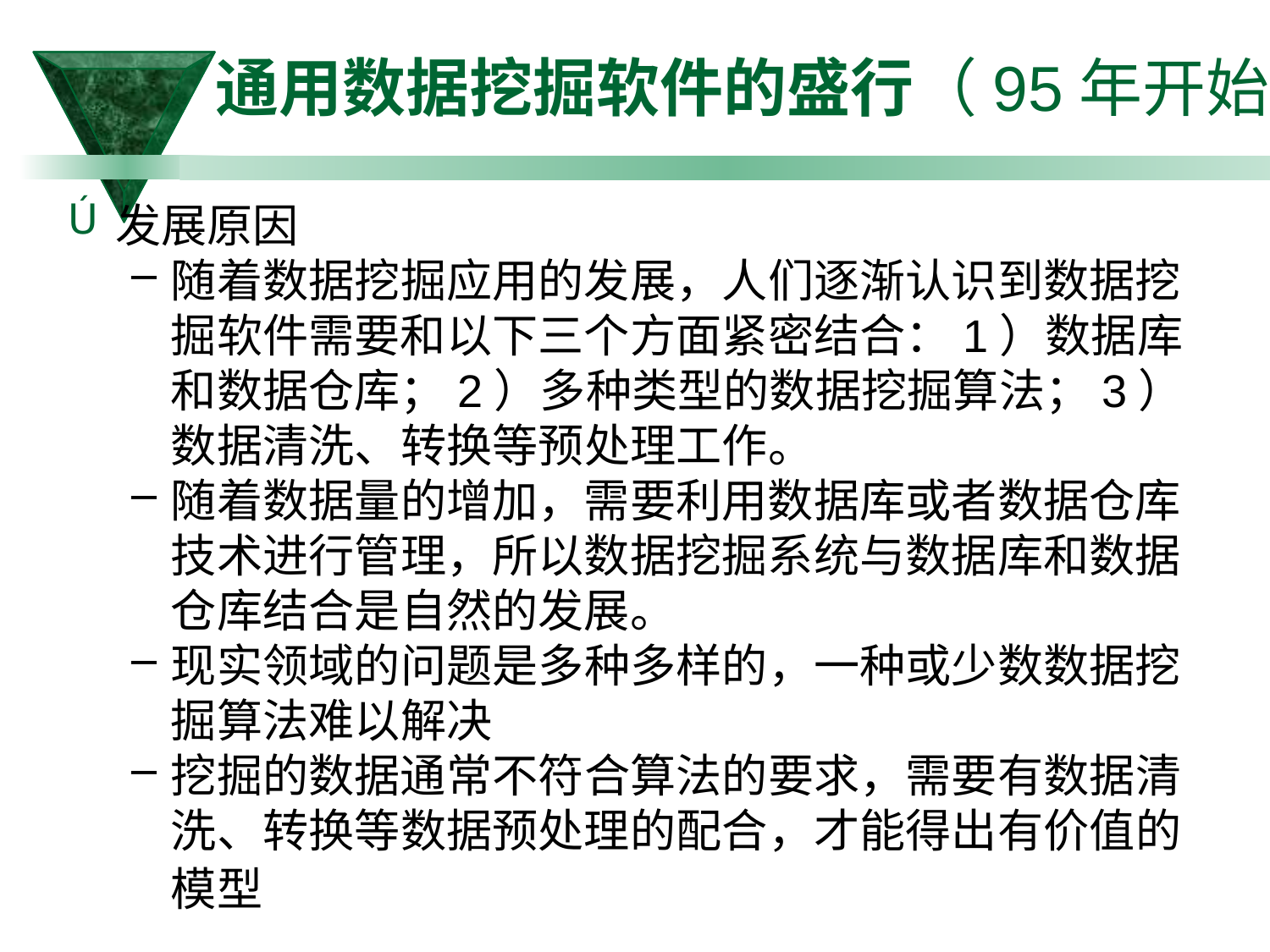

通用数据挖掘软件的盛行（95年开始）

发展原因
随着数据挖掘应用的发展，人们逐渐认识到数据挖掘软件需要和以下三个方面紧密结合：1）数据库和数据仓库；2）多种类型的数据挖掘算法；3）数据清洗、转换等预处理工作。
随着数据量的增加，需要利用数据库或者数据仓库技术进行管理，所以数据挖掘系统与数据库和数据仓库结合是自然的发展。
现实领域的问题是多种多样的，一种或少数数据挖掘算法难以解决
挖掘的数据通常不符合算法的要求，需要有数据清洗、转换等数据预处理的配合，才能得出有价值的模型